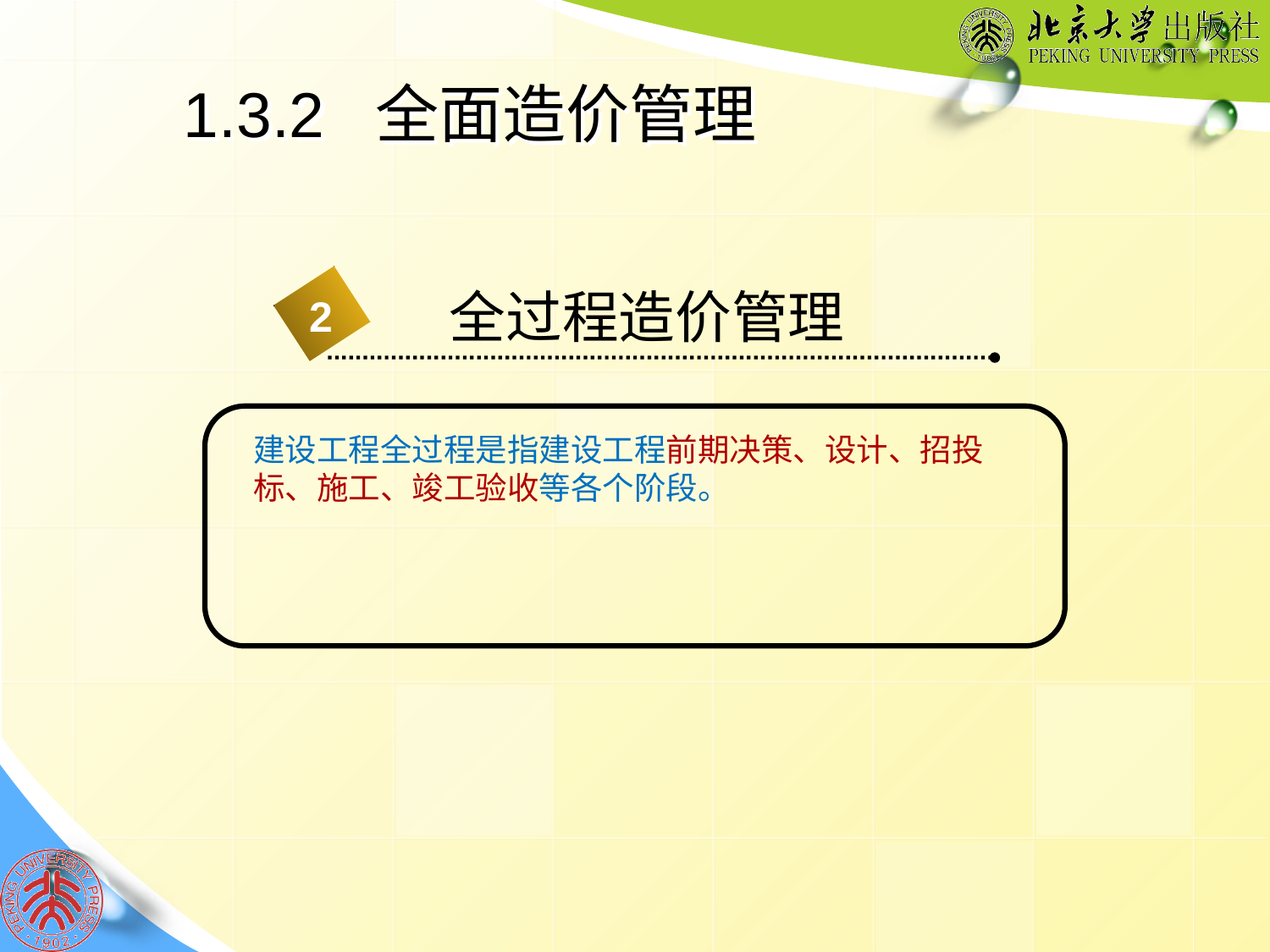

# 1.3.2  全面造价管理
全过程造价管理

2

建设工程全过程是指建设工程前期决策、设计、招投标、施工、竣工验收等各个阶段。